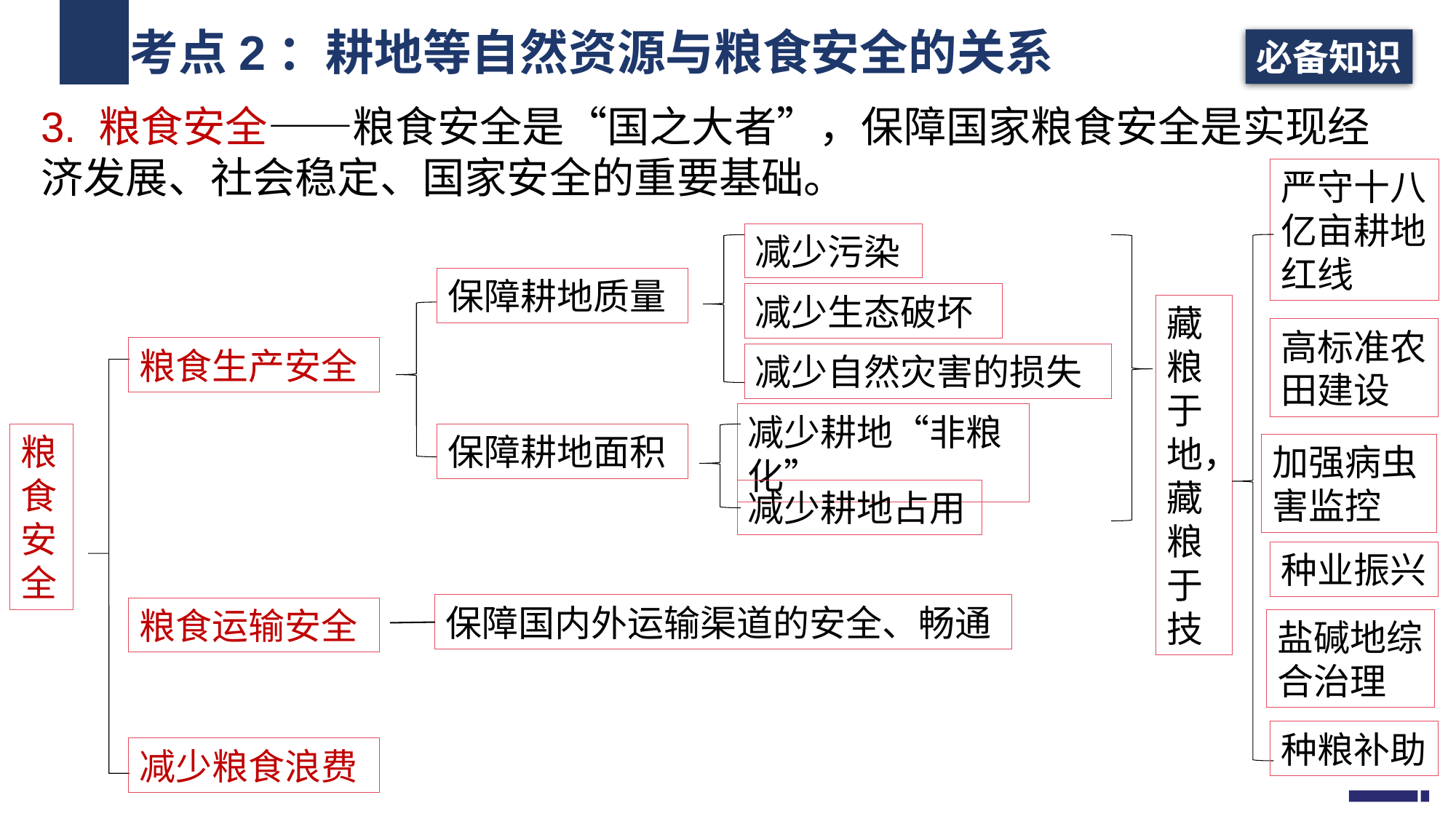

考点2：耕地等自然资源与粮食安全的关系
必备知识

3. 粮食安全——粮食安全是“国之大者”，保障国家粮食安全是实现经济发展、社会稳定、国家安全的重要基础。
严守十八亿亩耕地红线
减少污染

保障耕地质量
减少生态破坏
藏粮于地，藏粮于技

高标准农田建设
粮食生产安全
减少自然灾害的损失

减少耕地“非粮化”
粮食安全
保障耕地面积

加强病虫害监控
减少耕地占用
种业振兴
保障国内外运输渠道的安全、畅通
粮食运输安全
盐碱地综合治理
种粮补助
减少粮食浪费